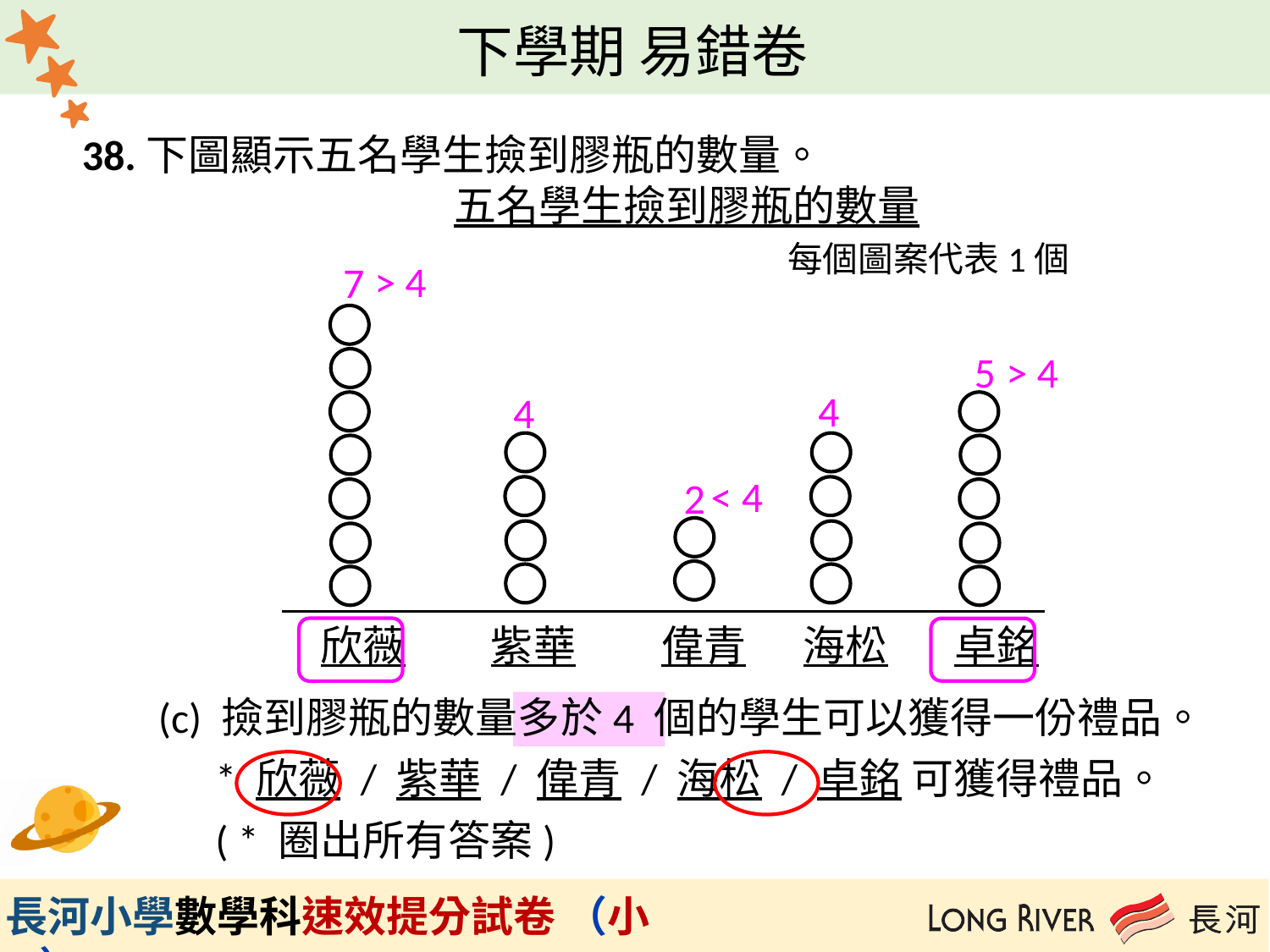

38.下圖顯示五名學生撿到膠瓶的數量。
                                      五名學生撿到膠瓶的數量
                                                                         每個圖案代表1個

                        欣薇         紫華         偉青      海松       卓銘
        (c) 撿到膠瓶的數量多於4 個的學生可以獲得一份禮品。
              * 欣薇 / 紫華 / 偉青 / 海松 / 卓銘 可獲得禮品。
              ( * 圈出所有答案)
> 4
7

5
> 4
4
4

< 4
2